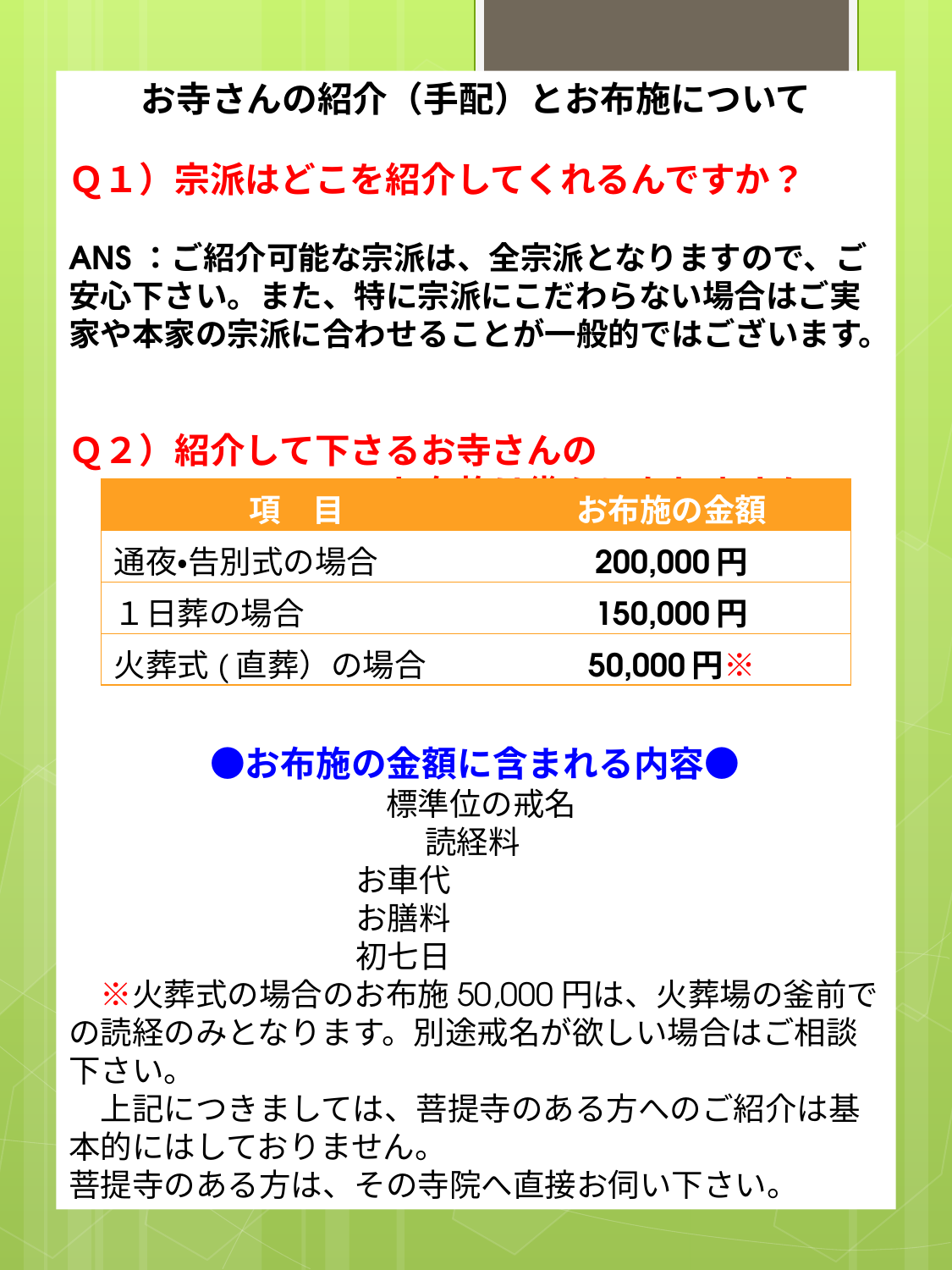

お寺さんの紹介（手配）とお布施について

Ｑ１）宗派はどこを紹介してくれるんですか？

ANS：ご紹介可能な宗派は、全宗派となりますので、ご安心下さい。また、特に宗派にこだわらない場合はご実家や本家の宗派に合わせることが一般的ではございます。
Ｑ２）紹介して下さるお寺さんの
　　　　　　　　　お布施は幾らになりますか？

　　　　●お布施の金額に含まれる内容●
　　　　　　　　　　標準位の戒名
　　　　　　　　　　　 読経料
                                        お車代
                                        お膳料
                                        初七日
　※火葬式の場合のお布施50,000円は、火葬場の釜前での読経のみとなります。別途戒名が欲しい場合はご相談下さい。
　上記につきましては、菩提寺のある方へのご紹介は基本的にはしておりません。
菩提寺のある方は、その寺院へ直接お伺い下さい。
| 項　目 | お布施の金額 |
| --- | --- |
| 通夜・告別式の場合 | 200,000円 |
| １日葬の場合 | 150,000円 |
| 火葬式(直葬）の場合 | 50,000円※ |